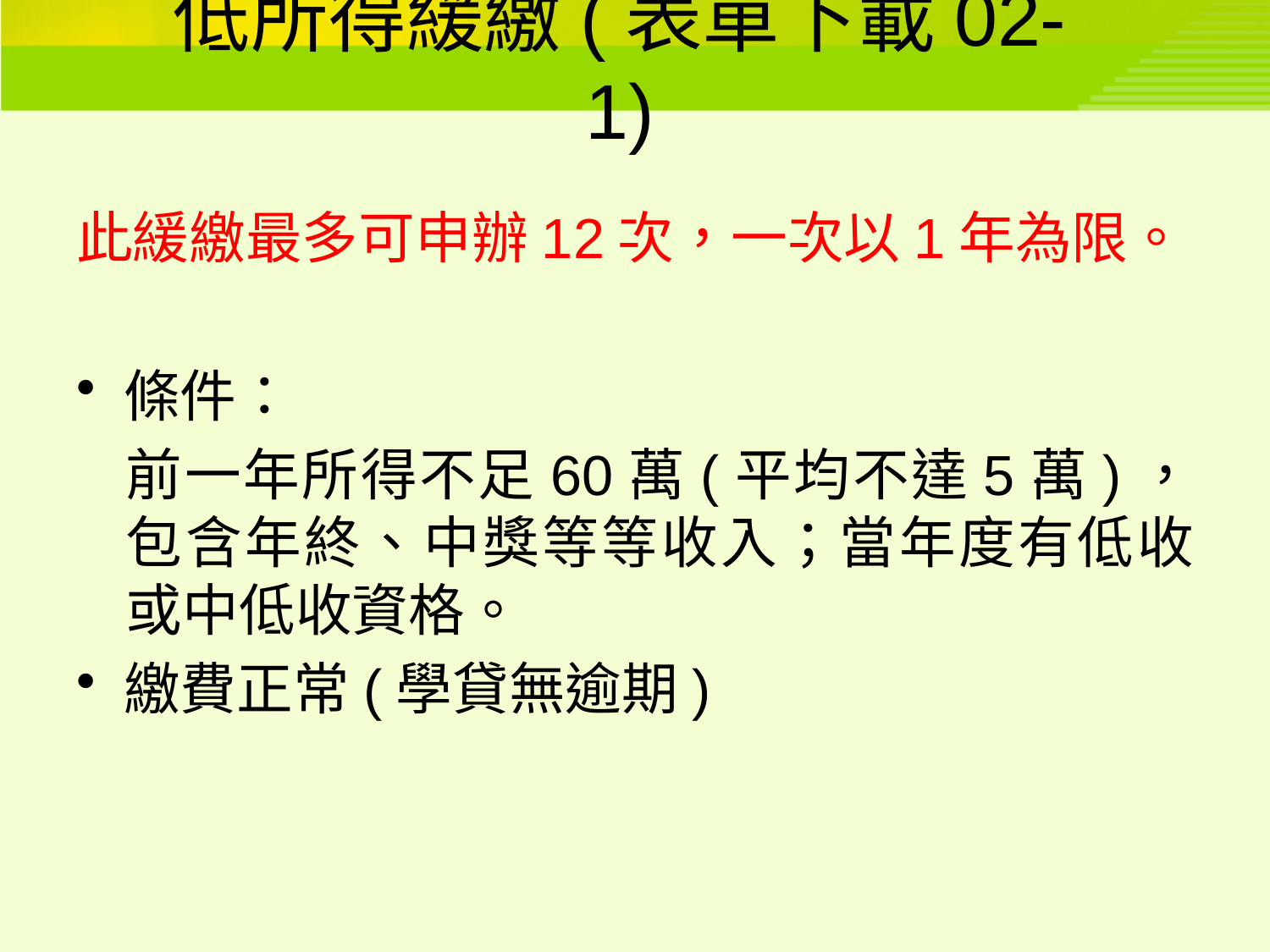

# 低所得緩繳(表單下載02-1)
此緩繳最多可申辦12次，一次以1年為限。

條件：
前一年所得不足60萬(平均不達5萬)，包含年終、中獎等等收入；當年度有低收或中低收資格。
繳費正常(學貸無逾期)